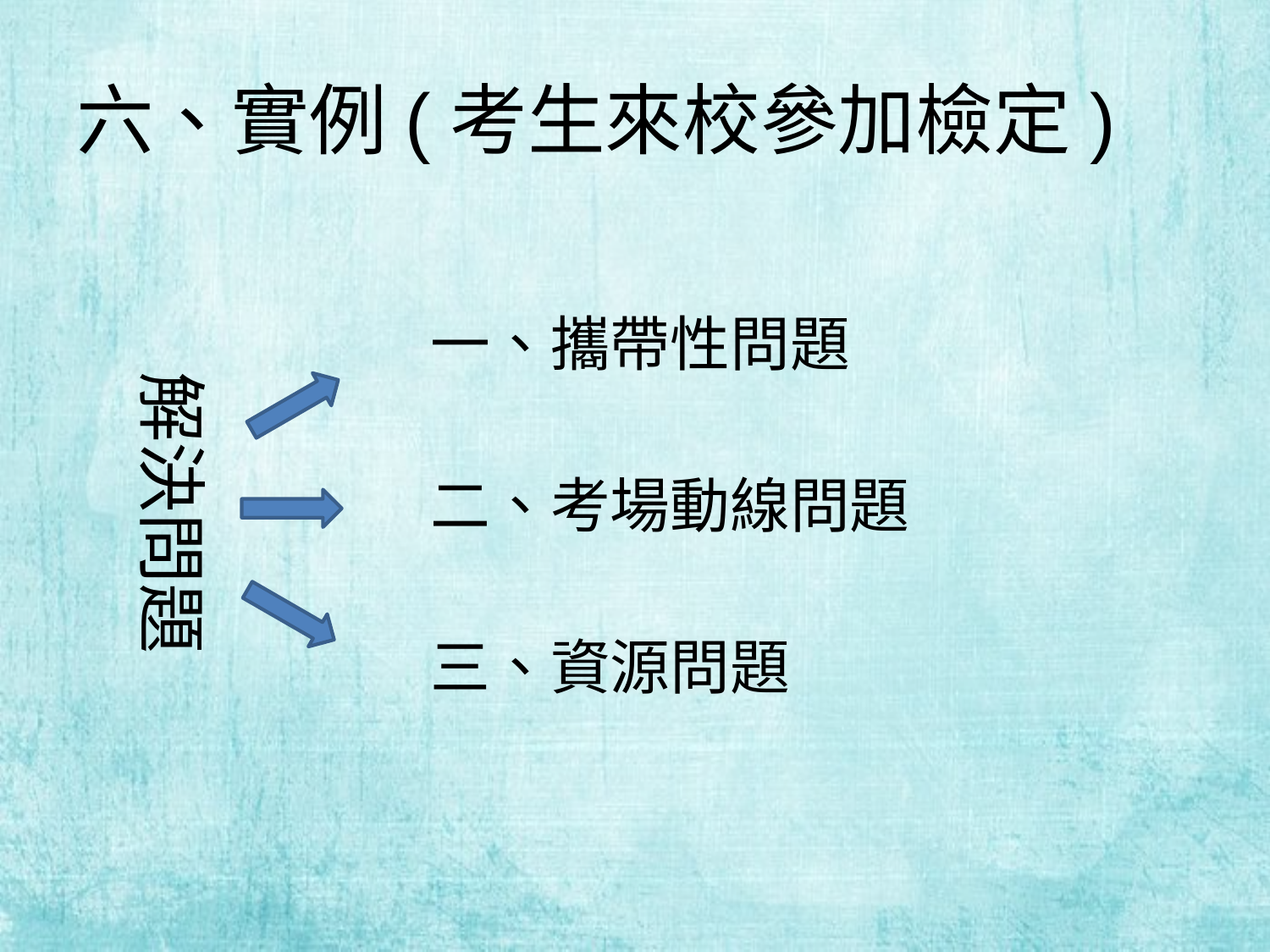

# 六、實例(考生來校參加檢定)
一、攜帶性問題
二、考場動線問題
三、資源問題
解決問題